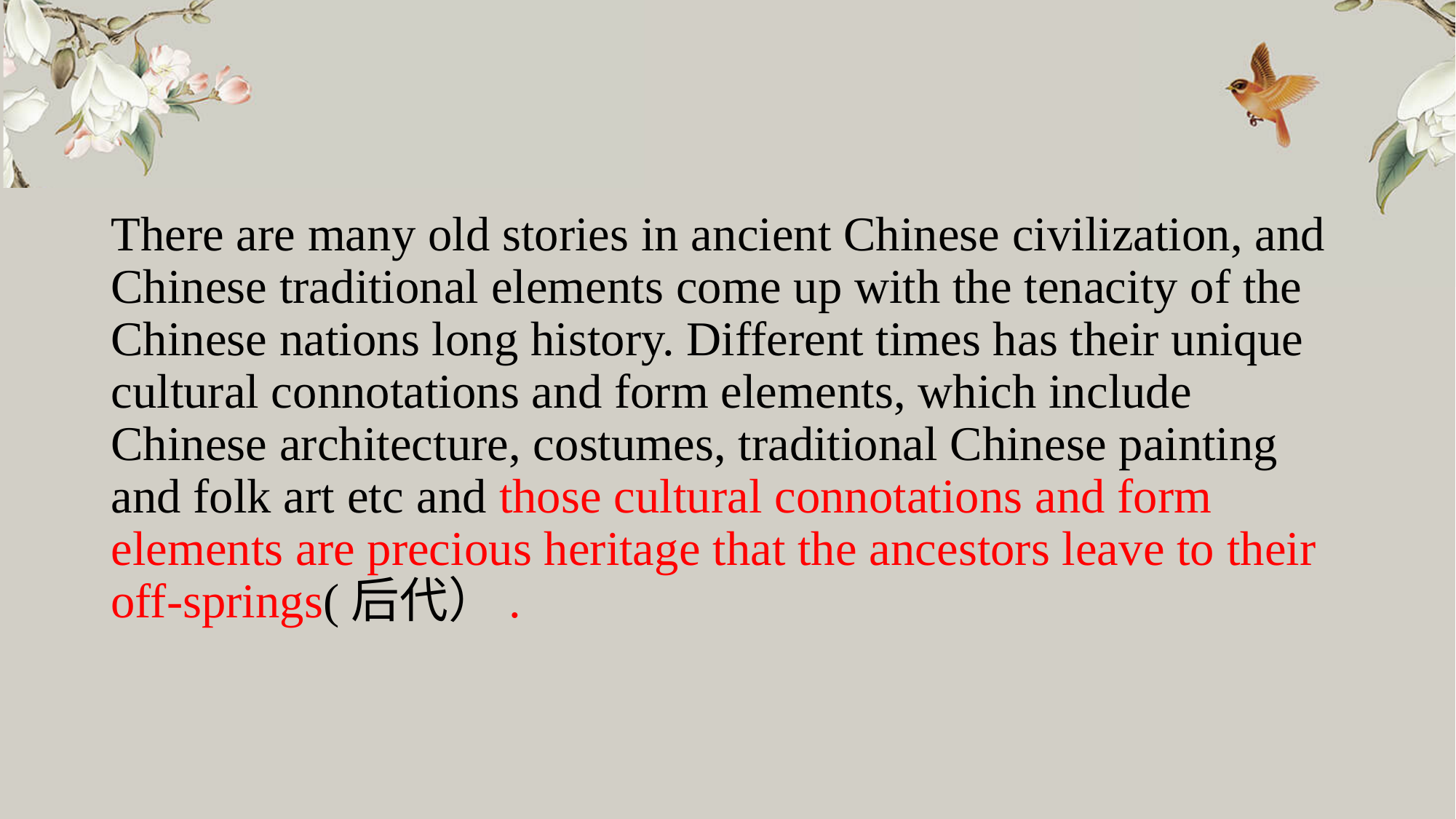

There are many old stories in ancient Chinese civilization, and Chinese traditional elements come up with the tenacity of the Chinese nations long history. Different times has their unique cultural connotations and form elements, which include Chinese architecture, costumes, traditional Chinese painting and folk art etc and those cultural connotations and form elements are precious heritage that the ancestors leave to their off-springs(后代）.